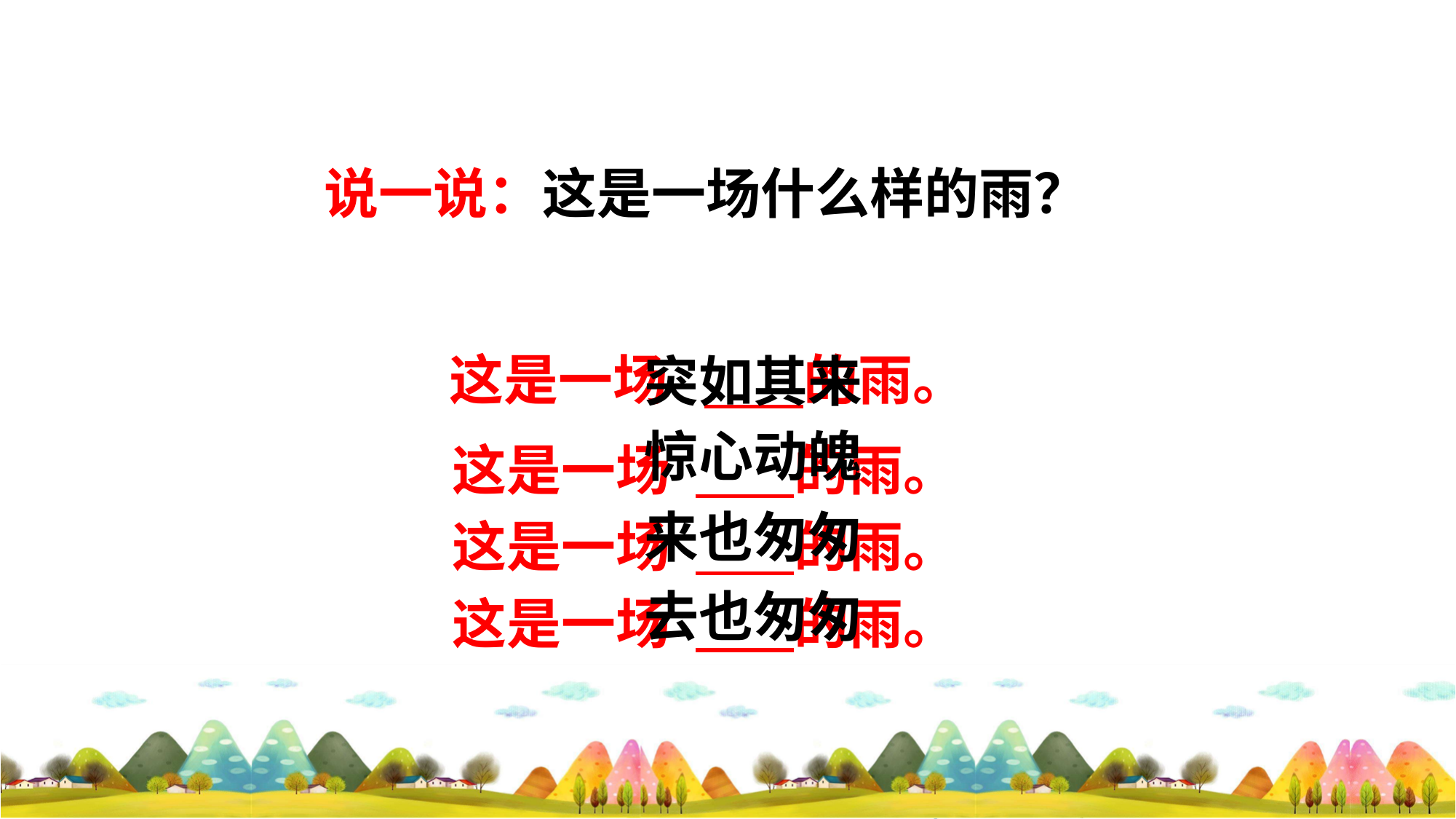

说一说：这是一场什么样的雨？
这是一场           的雨。
突如其来
惊心动魄
这是一场          的雨。
来也匆匆
这是一场          的雨。
去也匆匆
这是一场          的雨。